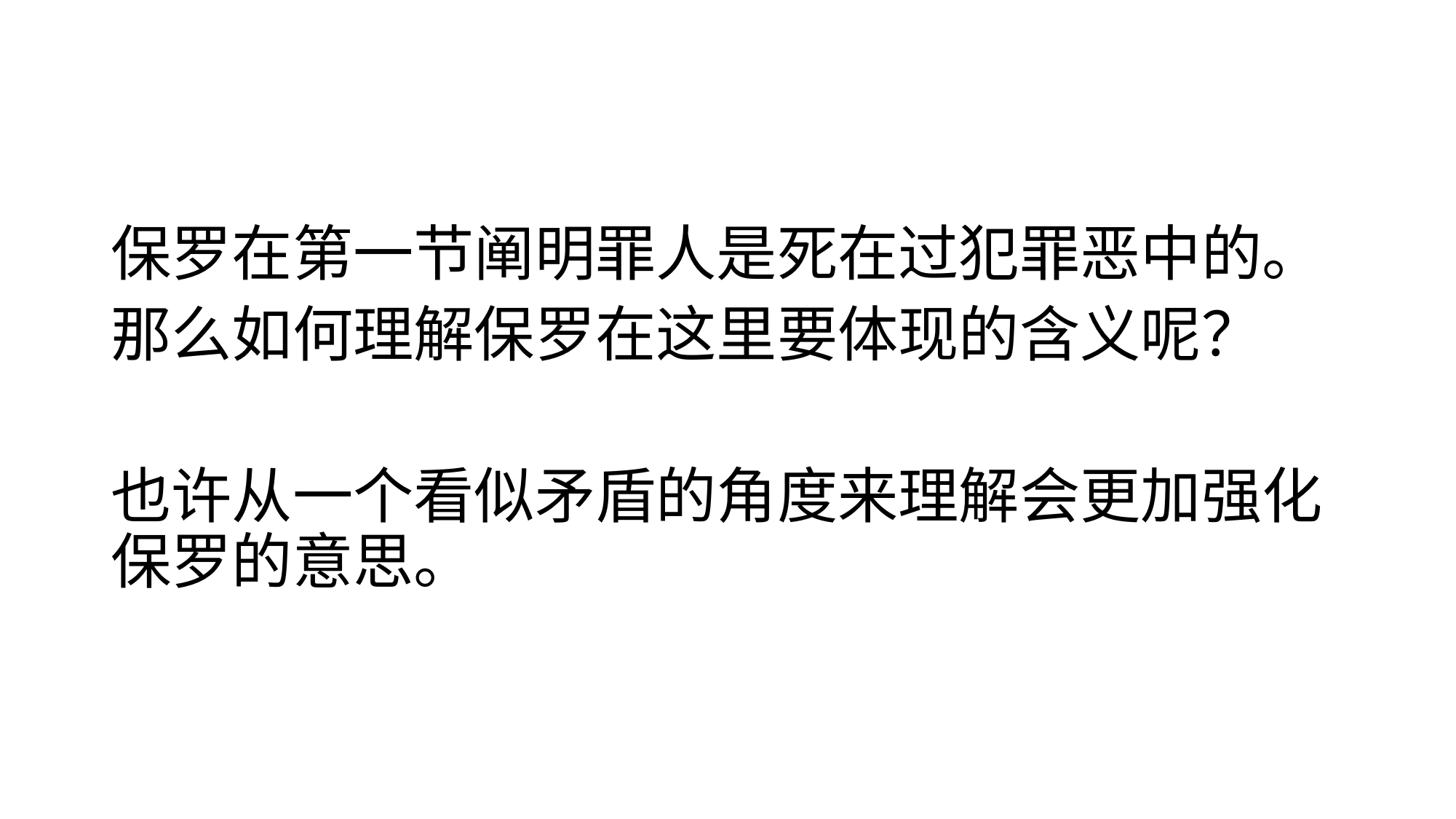

#
保罗在第一节阐明罪人是死在过犯罪恶中的。
那么如何理解保罗在这里要体现的含义呢？

也许从一个看似矛盾的角度来理解会更加强化保罗的意思。